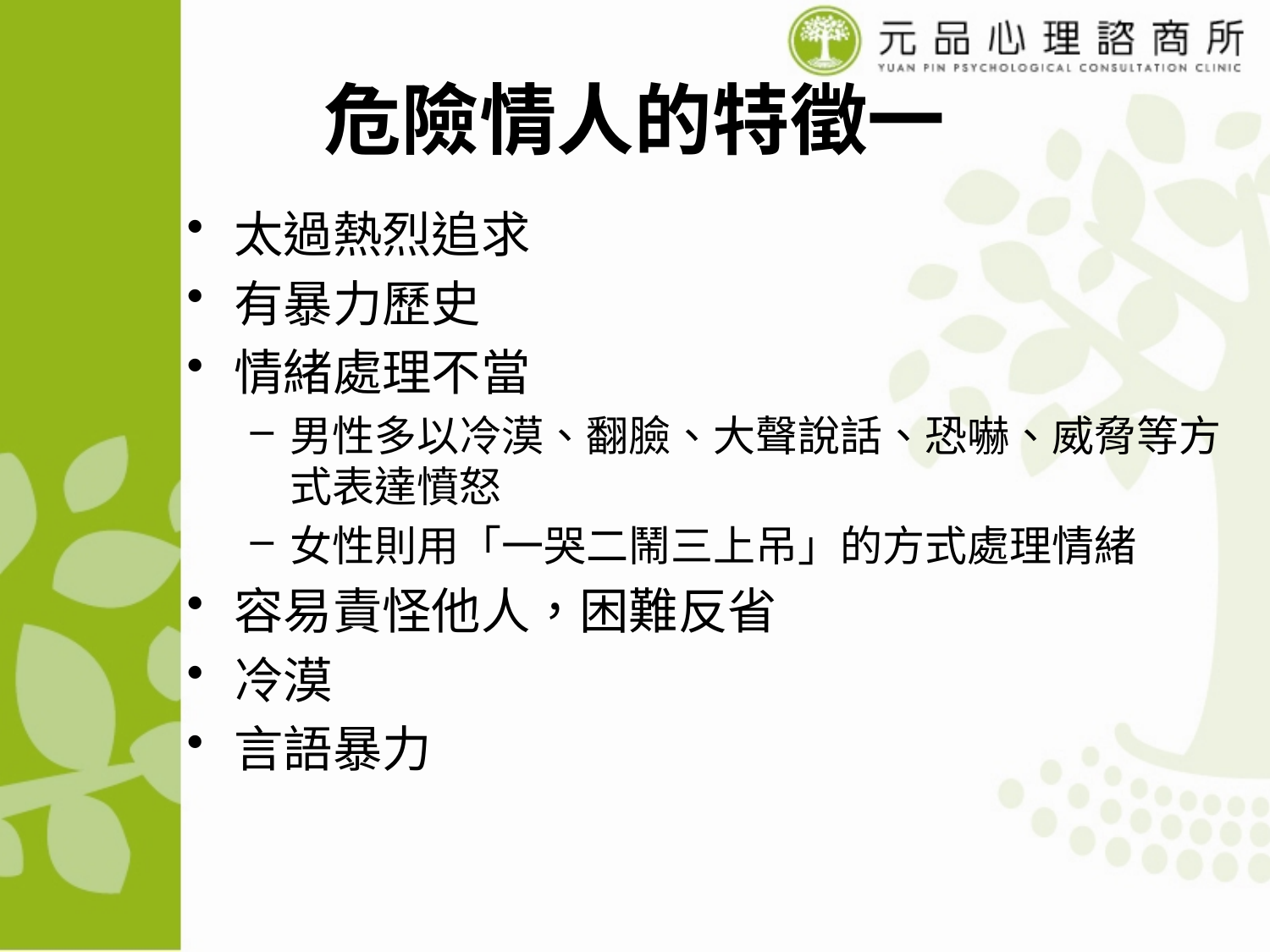

# 危險情人的特徵一
太過熱烈追求
有暴力歷史
情緒處理不當
男性多以冷漠、翻臉、大聲說話、恐嚇、威脅等方式表達憤怒
女性則用「一哭二鬧三上吊」的方式處理情緒
容易責怪他人，困難反省
冷漠
言語暴力